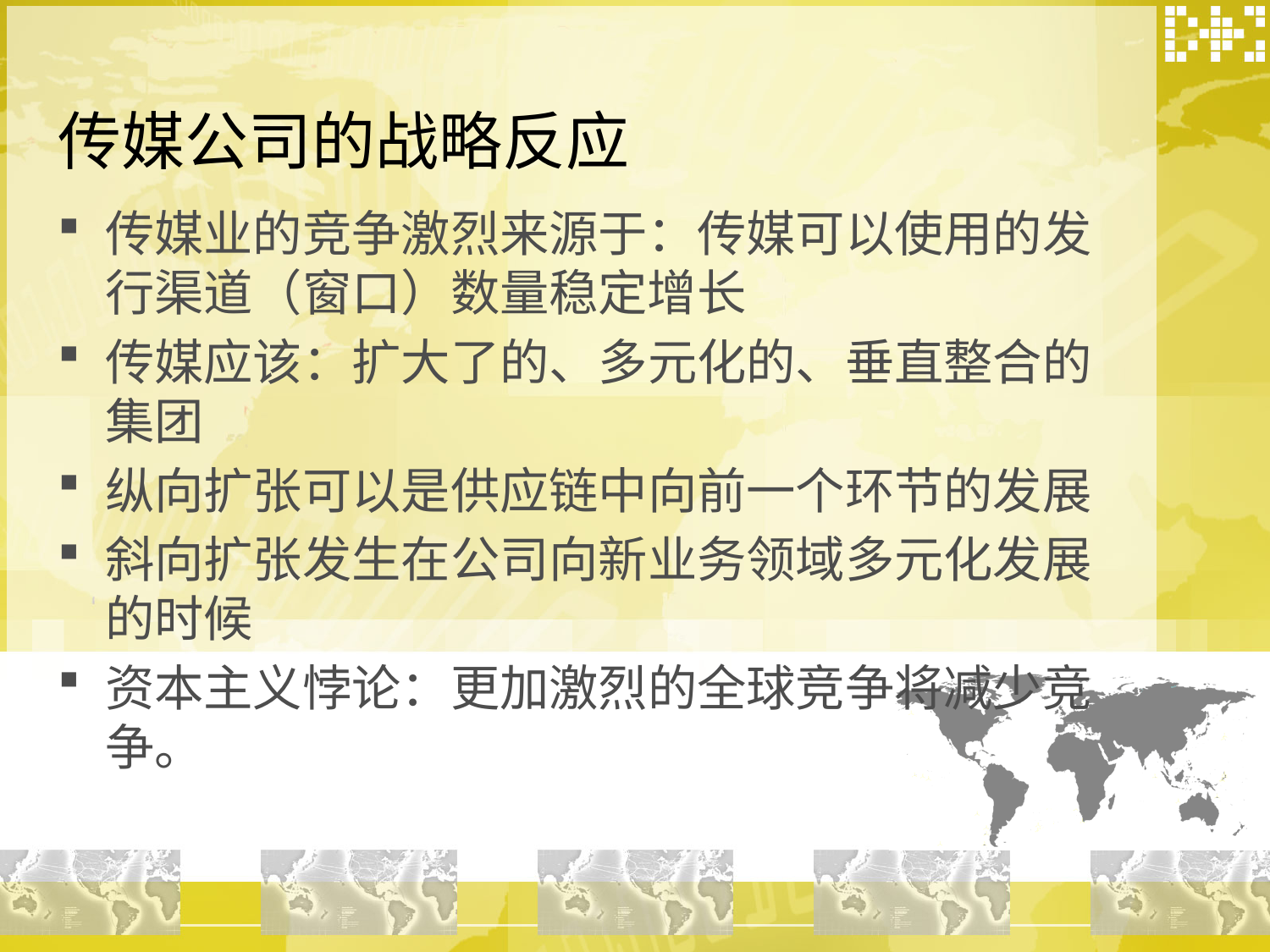

# 传媒公司的战略反应
传媒业的竞争激烈来源于：传媒可以使用的发行渠道（窗口）数量稳定增长
传媒应该：扩大了的、多元化的、垂直整合的集团
纵向扩张可以是供应链中向前一个环节的发展
斜向扩张发生在公司向新业务领域多元化发展的时候
资本主义悖论：更加激烈的全球竞争将减少竞争。